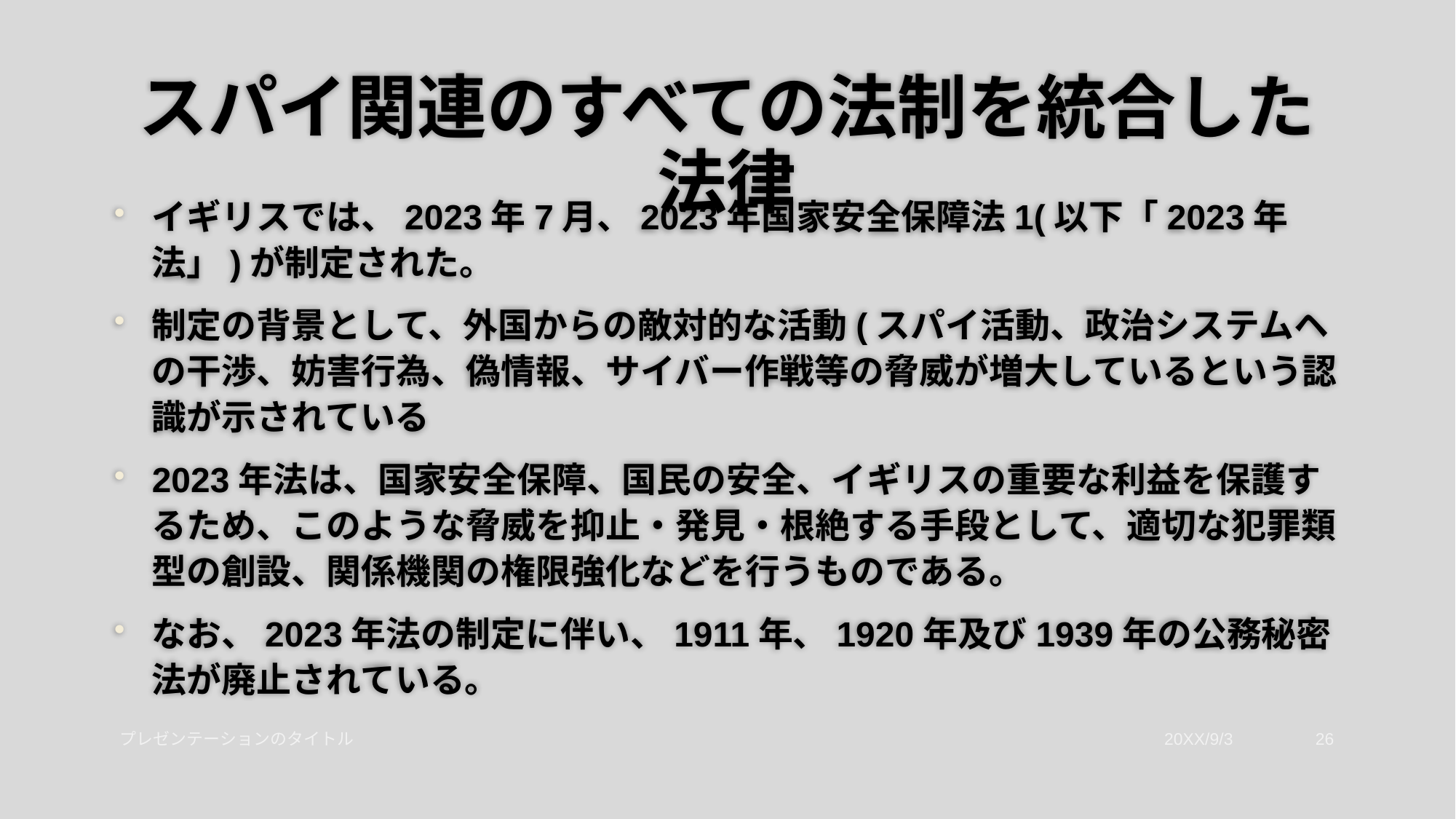

# スパイ関連のすべての法制を統合した法律
イギリスでは、2023年7月、2023年国家安全保障法1(以下「2023年法」)が制定された。
制定の背景として、外国からの敵対的な活動(スパイ活動、政治システムヘの干渉、妨害行為、偽情報、サイバー作戦等の脅威が増大しているという認識が示されている
2023年法は、国家安全保障、国民の安全、イギリスの重要な利益を保護するため、このような脅威を抑止・発見・根絶する手段として、適切な犯罪類型の創設、関係機関の権限強化などを行うものである。
なお、2023年法の制定に伴い、1911年、1920年及び1939年の公務秘密法が廃止されている。
プレゼンテーションのタイトル
20XX/9/3
26